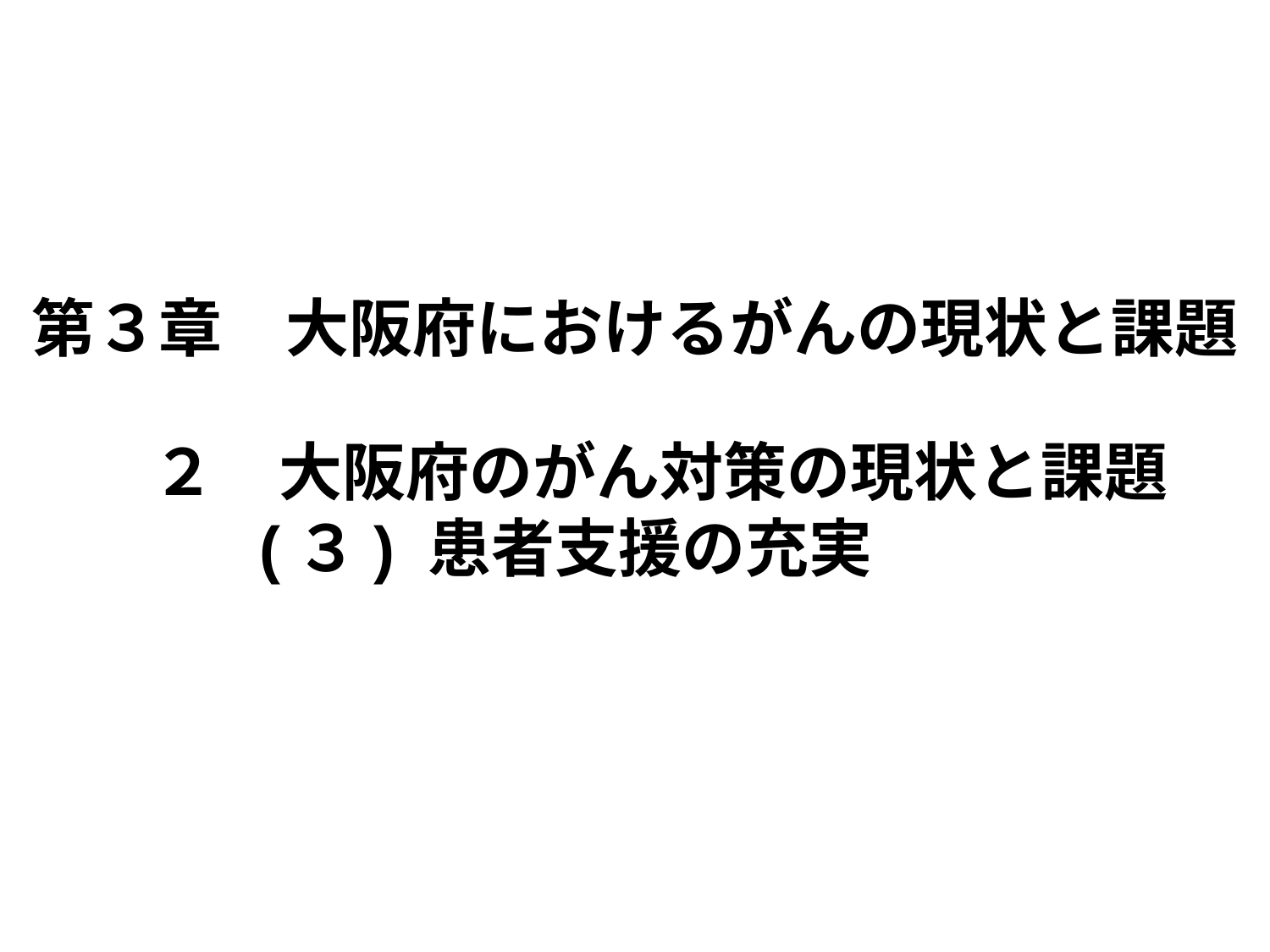

第３章　大阪府におけるがんの現状と課題
　　２　大阪府のがん対策の現状と課題
　　　 (３) 患者支援の充実